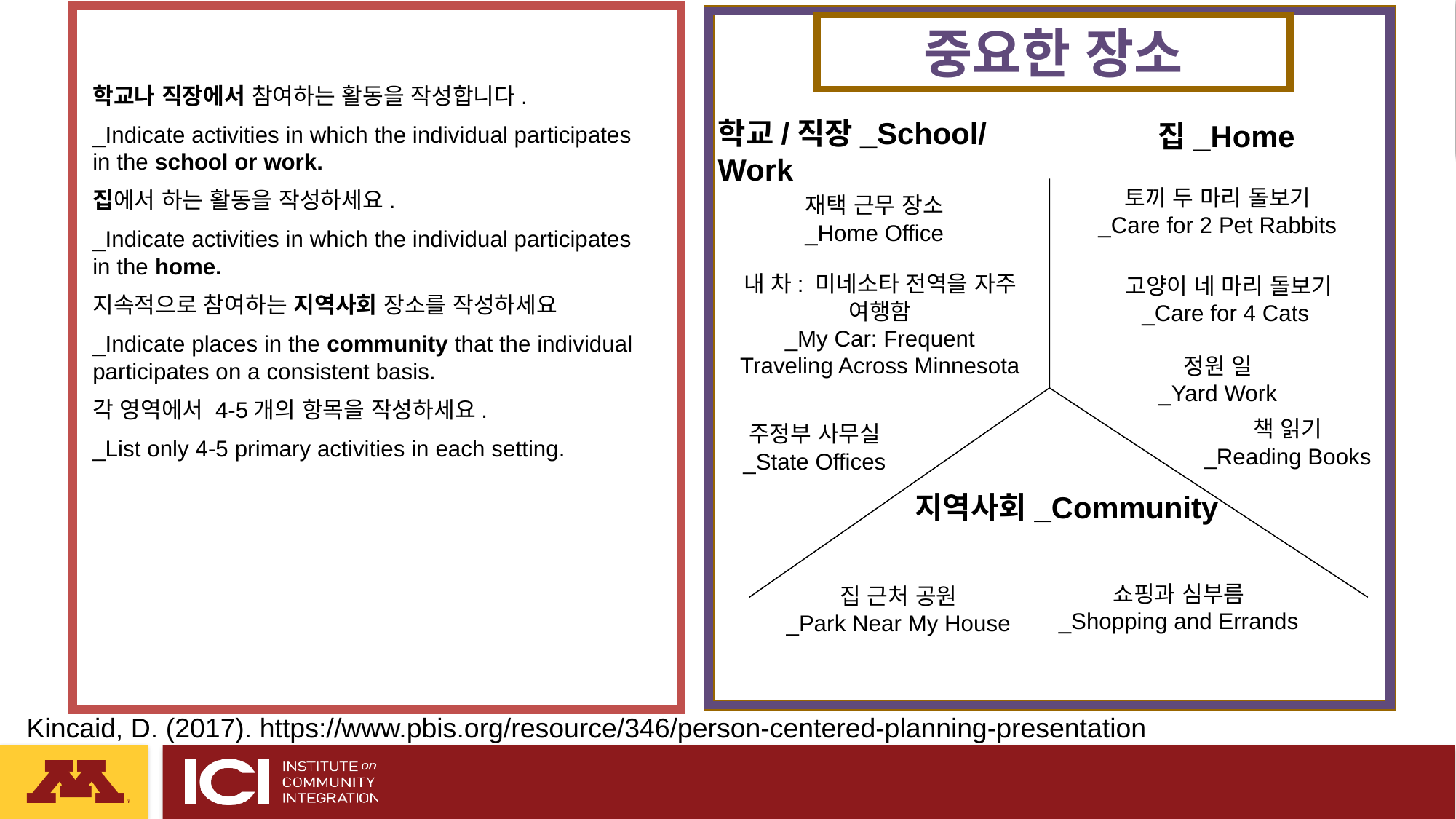

중요한 장소
학교나 직장에서 참여하는 활동을 작성합니다.
_Indicate activities in which the individual participates in the school or work.
집에서 하는 활동을 작성하세요.
_Indicate activities in which the individual participates in the home.
지속적으로 참여하는 지역사회 장소를 작성하세요
_Indicate places in the community that the individual participates on a consistent basis.
각 영역에서 4-5개의 항목을 작성하세요.
_List only 4-5 primary activities in each setting.
학교/직장_School/Work
집_Home
토끼 두 마리 돌보기
_Care for 2 Pet Rabbits

재택 근무 장소
_Home Office
내 차: 미네소타 전역을 자주 여행함
_My Car: Frequent
Traveling Across Minnesota
고양이 네 마리 돌보기
_Care for 4 Cats

정원 일
_Yard Work

책 읽기
_Reading Books
주정부 사무실
_State Offices
지역사회_Community
쇼핑과 심부름
_Shopping and Errands
집 근처 공원
_Park Near My House
Kincaid, D. (2017). https://www.pbis.org/resource/346/person-centered-planning-presentation